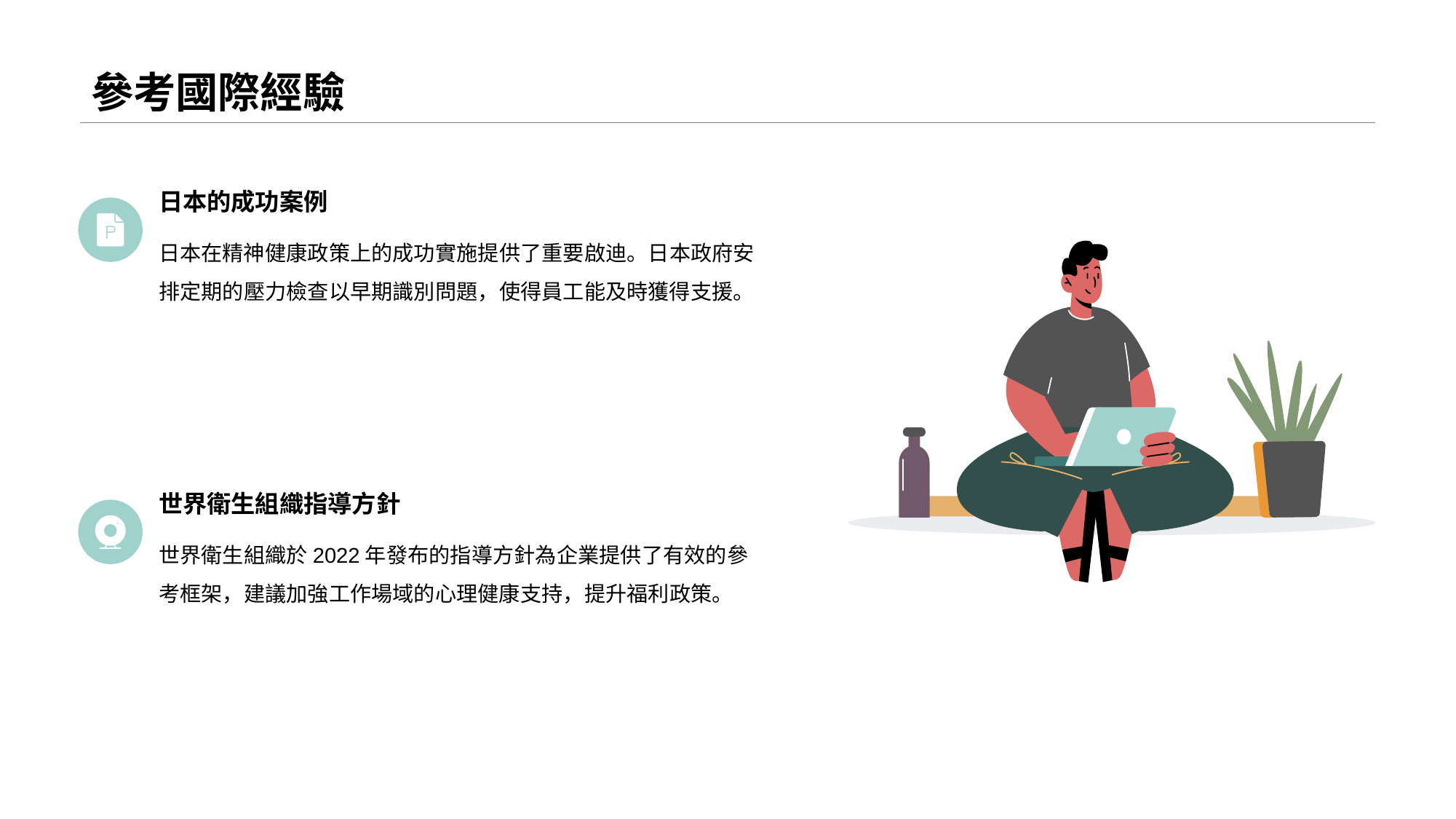

# 參考國際經驗
日本的成功案例

日本在精神健康政策上的成功實施提供了重要啟迪。日本政府安排定期的壓力檢查以早期識別問題，使得員工能及時獲得支援。

世界衛生組織指導方針

世界衛生組織於2022年發布的指導方針為企業提供了有效的參考框架，建議加強工作場域的心理健康支持，提升福利政策。